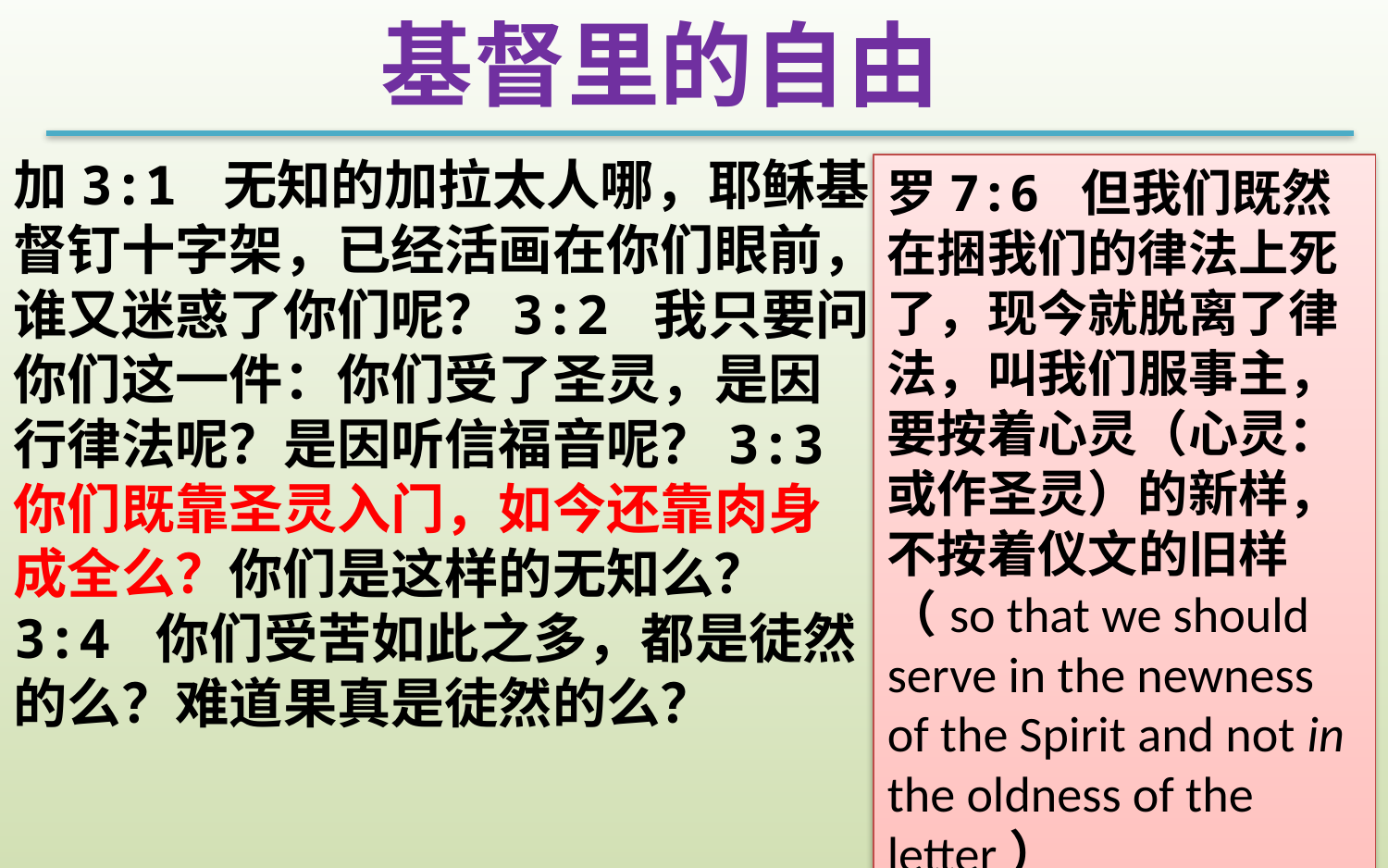

基督里的自由
加3:1 无知的加拉太人哪，耶稣基督钉十字架，已经活画在你们眼前，谁又迷惑了你们呢？3:2 我只要问你们这一件：你们受了圣灵，是因行律法呢？是因听信福音呢？3:3 你们既靠圣灵入门，如今还靠肉身成全么？你们是这样的无知么？3:4 你们受苦如此之多，都是徒然的么？难道果真是徒然的么？
罗7:6 但我们既然在捆我们的律法上死了，现今就脱离了律法，叫我们服事主，要按着心灵（心灵：或作圣灵）的新样，不按着仪文的旧样（so that we should serve in the newness of the Spirit and not in the oldness of the letter）